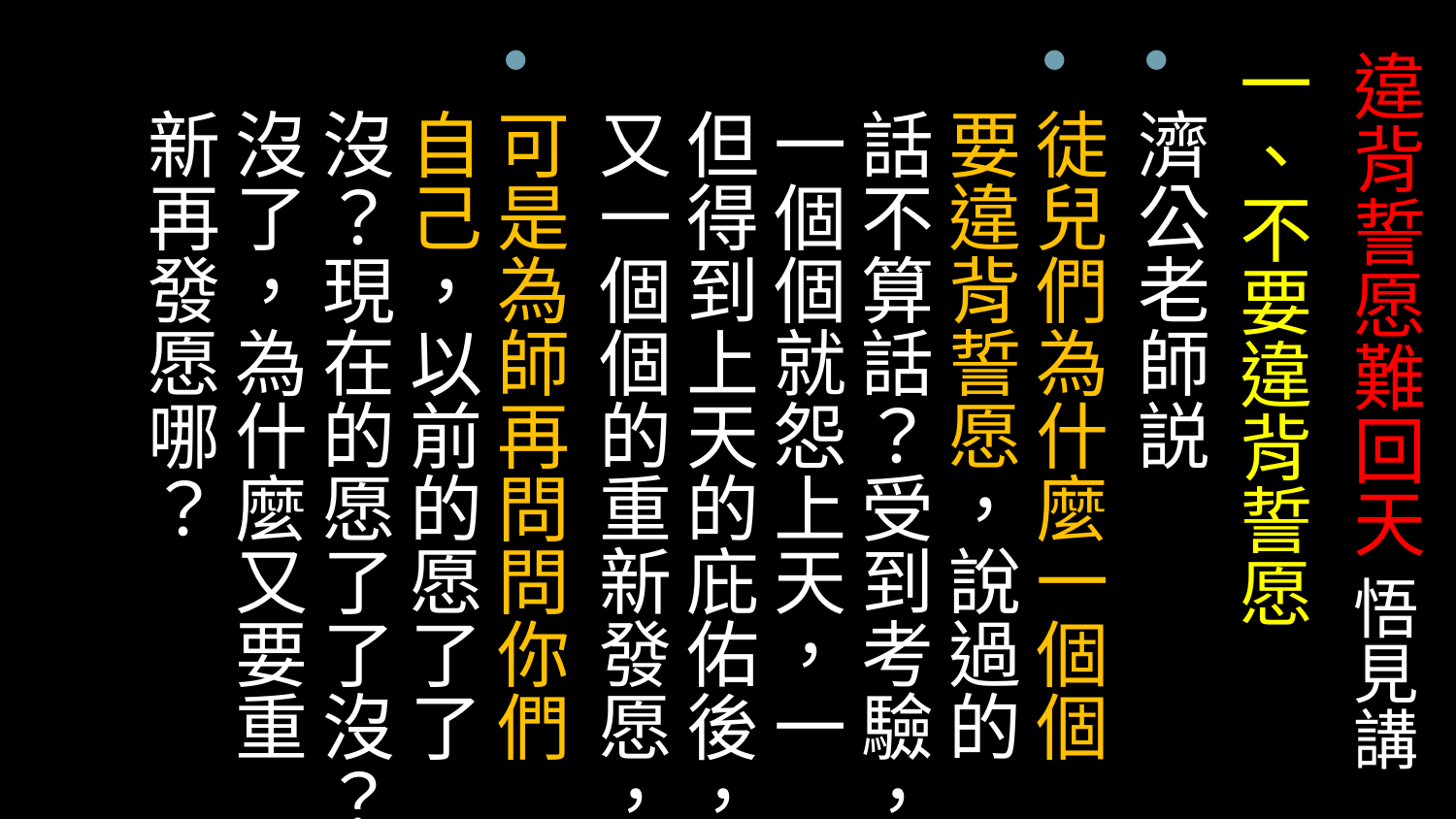

一、不要違背誓愿
濟公老師説
徒兒們為什麼一個個要違背誓愿，說過的話不算話？受到考驗，一個個就怨上天，一但得到上天的庇佑後，又一個個的重新發愿，
可是為師再問問你們自己，以前的愿了了沒？現在的愿了了沒？沒了，為什麼又要重新再發愿哪？

# 違背誓愿難回天 悟見講